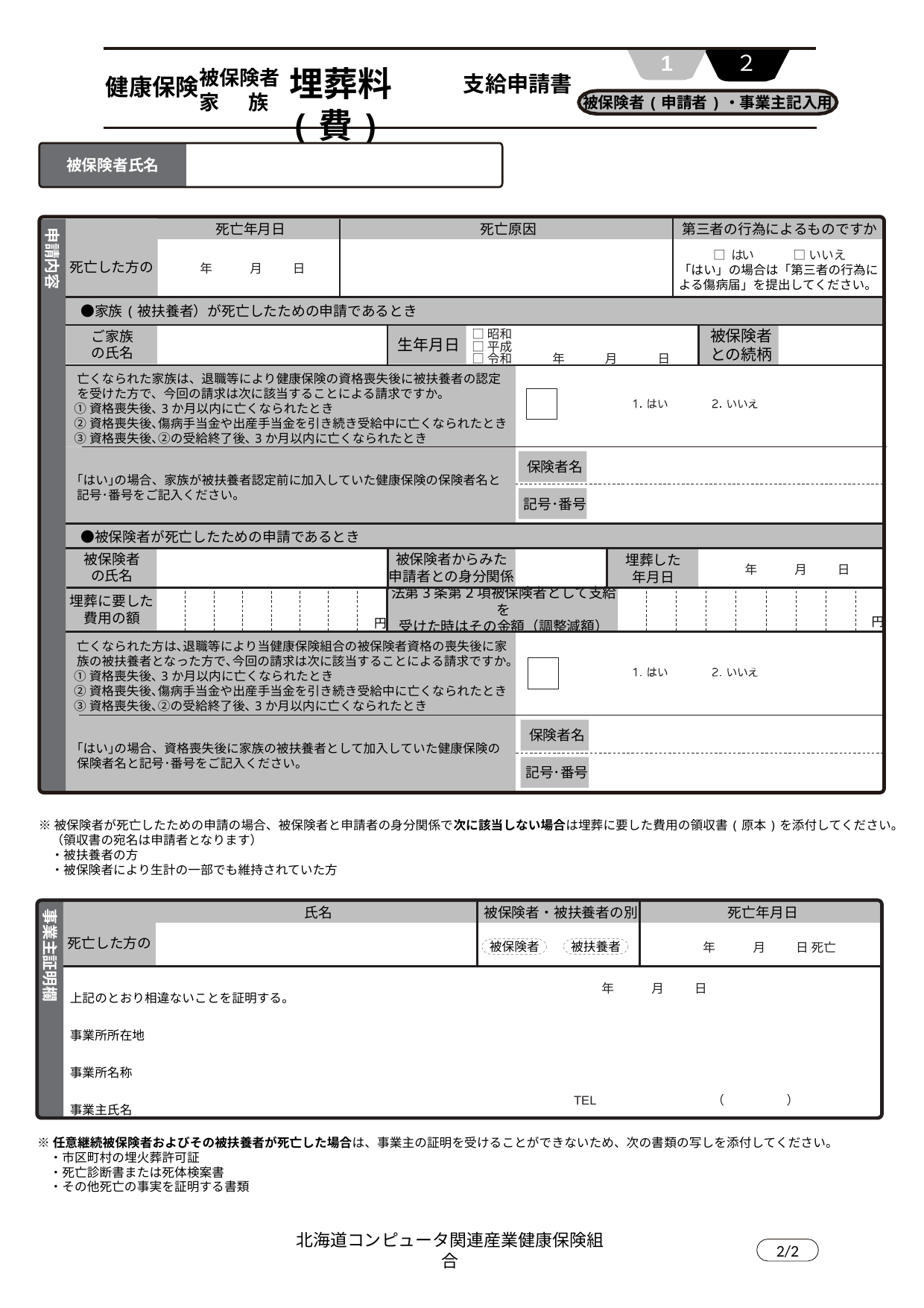

２
1
埋葬料(費)
支給申請書
健康保険
被保険者(申請者)・事業主記入用

被保険者
家　  族
被保険者氏名

死亡原因
死亡年月日
第三者の行為によるものですか

申請内容

死亡した方の

□ はい　　　　□ いいえ
「はい」の場合は「第三者の行為による傷病届」を提出してください。
  　 　年　　　月　　  日
　●家族(被扶養者）が死亡したための申請であるとき

ご家族
の氏名
生年月日

被保険者
との続柄

□昭和
□平成
□令和　　　 年　　　 月　　　 日

 亡くなられた家族は、退職等により健康保険の資格喪失後に被扶養者の認定
 を受けた方で、今回の請求は次に該当することによる請求ですか。
 ①資格喪失後､3か月以内に亡くなられたとき
 ②資格喪失後､傷病手当金や出産手当金を引き続き受給中に亡くなられたとき
 ③資格喪失後､②の受給終了後､3か月以内に亡くなられたとき

 ｢はい｣の場合、家族が被扶養者認定前に加入していた健康保険の保険者名と
 記号･番号をご記入ください。
保険者名

記号･番号
　●被保険者が死亡したための申請であるとき

被保険者
の氏名

被保険者からみた
申請者との身分関係

埋葬した
年月日
  　 　年　　　月　　  日

埋葬に要した
費用の額
法第3条第2項被保険者として支給を
受けた時はその金額（調整減額）
円
円

 亡くなられた方は､退職等により当健康保険組合の被保険者資格の喪失後に家
 族の被扶養者となった方で､今回の請求は次に該当することによる請求ですか。
 ①資格喪失後､3か月以内に亡くなられたとき
 ②資格喪失後､傷病手当金や出産手当金を引き続き受給中に亡くなられたとき
 ③資格喪失後､②の受給終了後､3か月以内に亡くなられたとき

 ｢はい｣の場合、資格喪失後に家族の被扶養者として加入していた健康保険の
 保険者名と記号･番号をご記入ください。
保険者名

記号･番号
※被保険者が死亡したための申請の場合、被保険者と申請者の身分関係で次に該当しない場合は埋葬に要した費用の領収書(原本)を添付してください。
　（領収書の宛名は申請者となります）
　・被扶養者の方
　・被保険者により生計の一部でも維持されていた方

事業主証明欄

死亡した方の
被保険者・被扶養者の別
氏名
死亡年月日
被扶養者
被保険者
  　 　　年　　　月　　  日 死亡

上記のとおり相違ないことを証明する。
事業所所在地
事業所名称
事業主氏名
  　 　　年　　　月　　  日
TEL　　　　　　　　　（　　　　　）
※任意継続被保険者およびその被扶養者が死亡した場合は、事業主の証明を受けることができないため、次の書類の写しを添付してください。
　・市区町村の埋火葬許可証
　・死亡診断書または死体検案書
　・その他死亡の事実を証明する書類
北海道コンピュータ関連産業健康保険組合
2/2